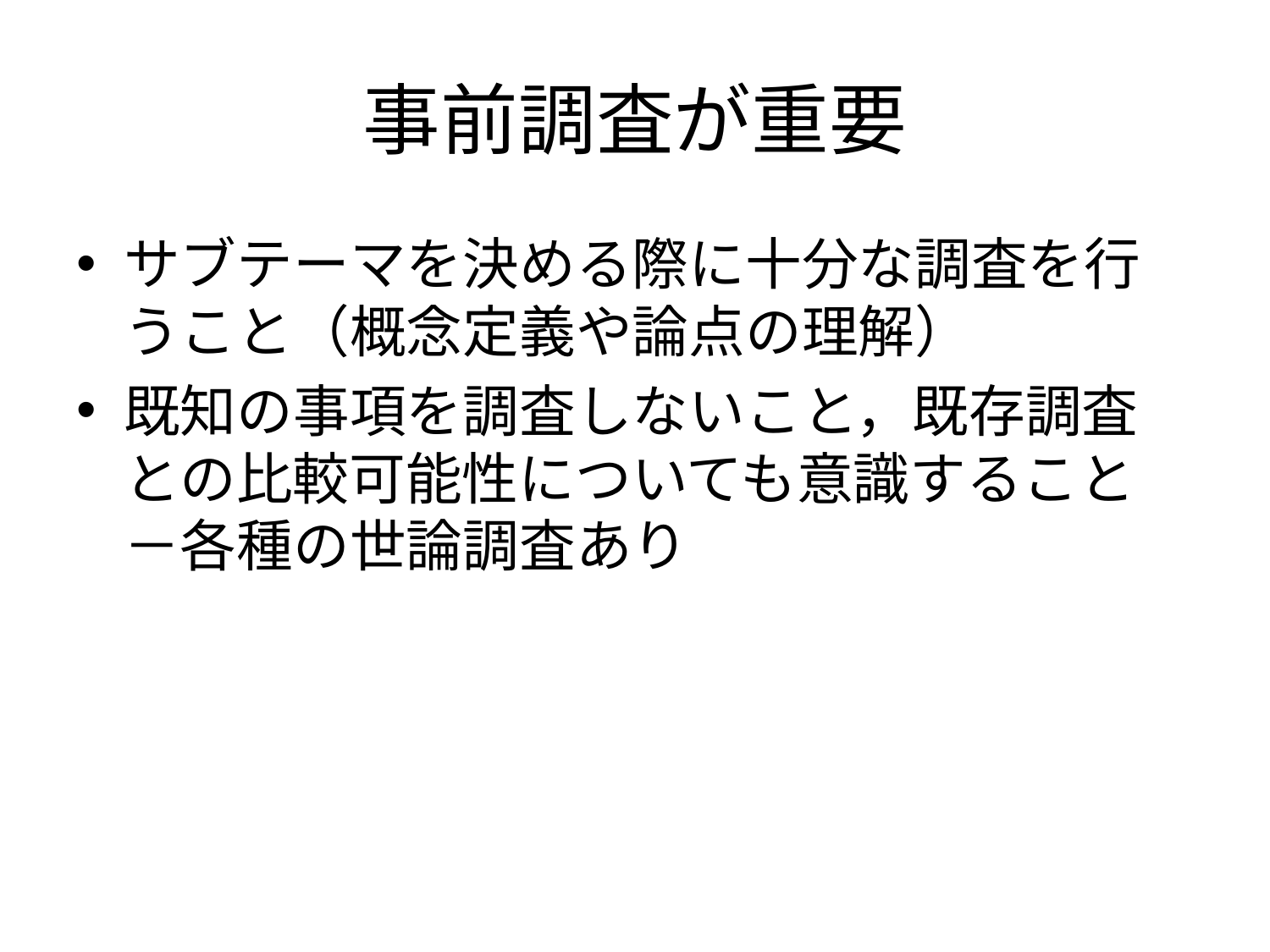

# 事前調査が重要
サブテーマを決める際に十分な調査を行うこと（概念定義や論点の理解）
既知の事項を調査しないこと，既存調査との比較可能性についても意識すること
－各種の世論調査あり